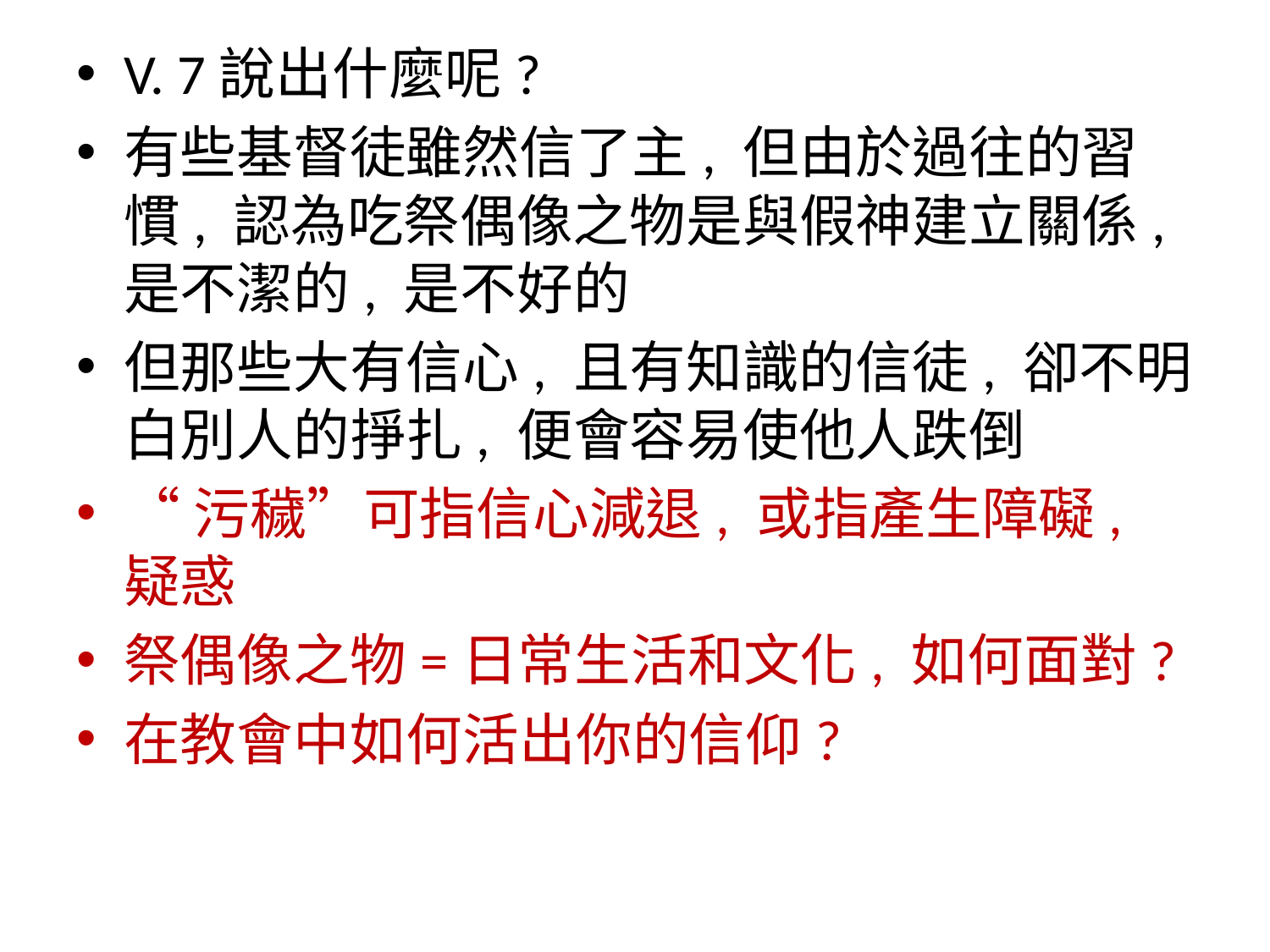

V. 7說出什麼呢?
有些基督徒雖然信了主, 但由於過往的習慣, 認為吃祭偶像之物是與假神建立關係, 是不潔的, 是不好的
但那些大有信心, 且有知識的信徒, 卻不明白別人的掙扎, 便會容易使他人跌倒
“污穢”可指信心減退, 或指產生障礙, 疑惑
祭偶像之物=日常生活和文化, 如何面對?
在教會中如何活出你的信仰?